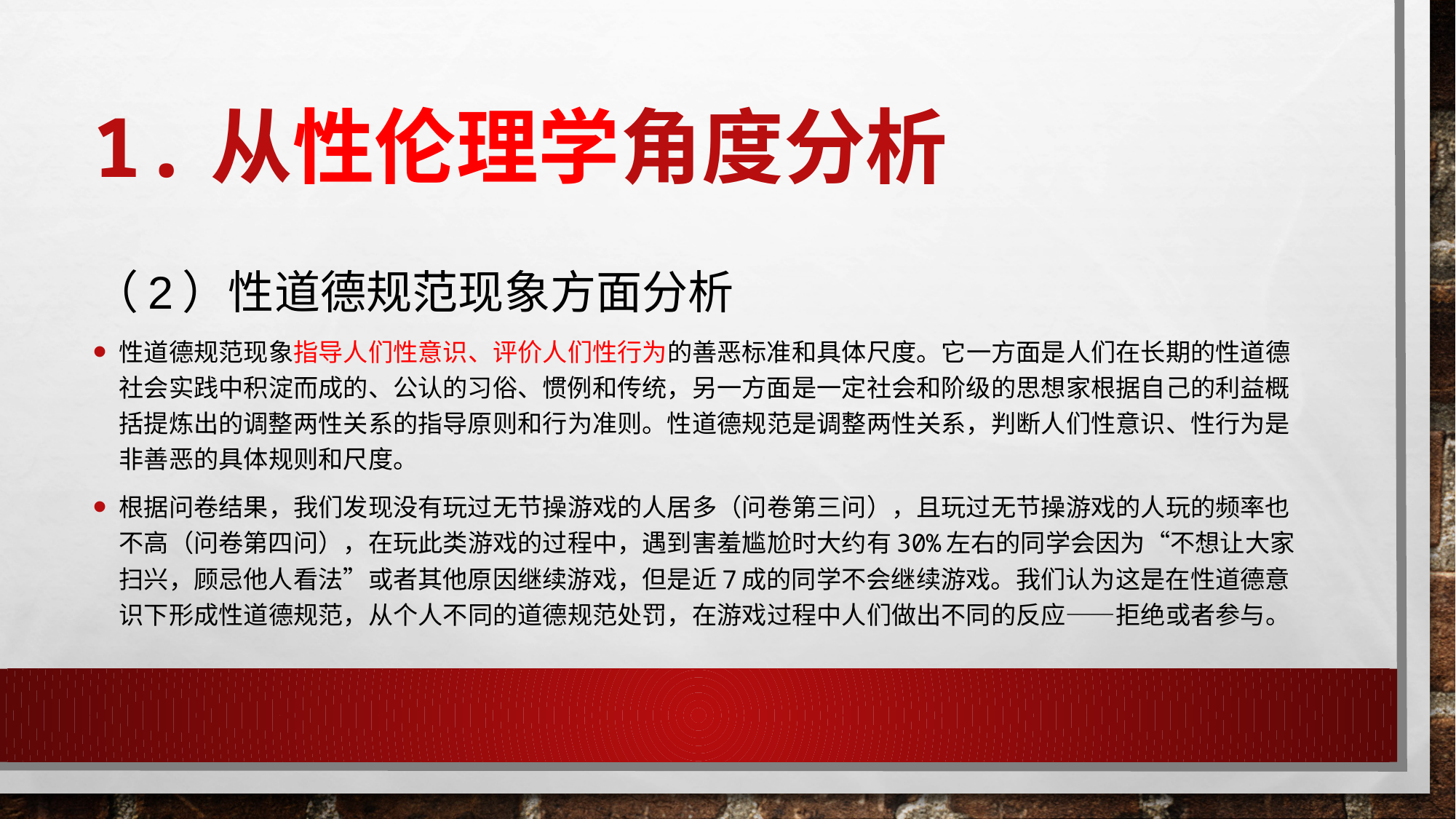

# 1.从性伦理学角度分析
（2）性道德规范现象方面分析
性道德规范现象指导人们性意识、评价人们性行为的善恶标准和具体尺度。它一方面是人们在长期的性道德社会实践中积淀而成的、公认的习俗、惯例和传统，另一方面是一定社会和阶级的思想家根据自己的利益概括提炼出的调整两性关系的指导原则和行为准则。性道德规范是调整两性关系，判断人们性意识、性行为是非善恶的具体规则和尺度。
根据问卷结果，我们发现没有玩过无节操游戏的人居多（问卷第三问），且玩过无节操游戏的人玩的频率也不高（问卷第四问），在玩此类游戏的过程中，遇到害羞尴尬时大约有30%左右的同学会因为“不想让大家扫兴，顾忌他人看法”或者其他原因继续游戏，但是近7成的同学不会继续游戏。我们认为这是在性道德意识下形成性道德规范，从个人不同的道德规范处罚，在游戏过程中人们做出不同的反应——拒绝或者参与。